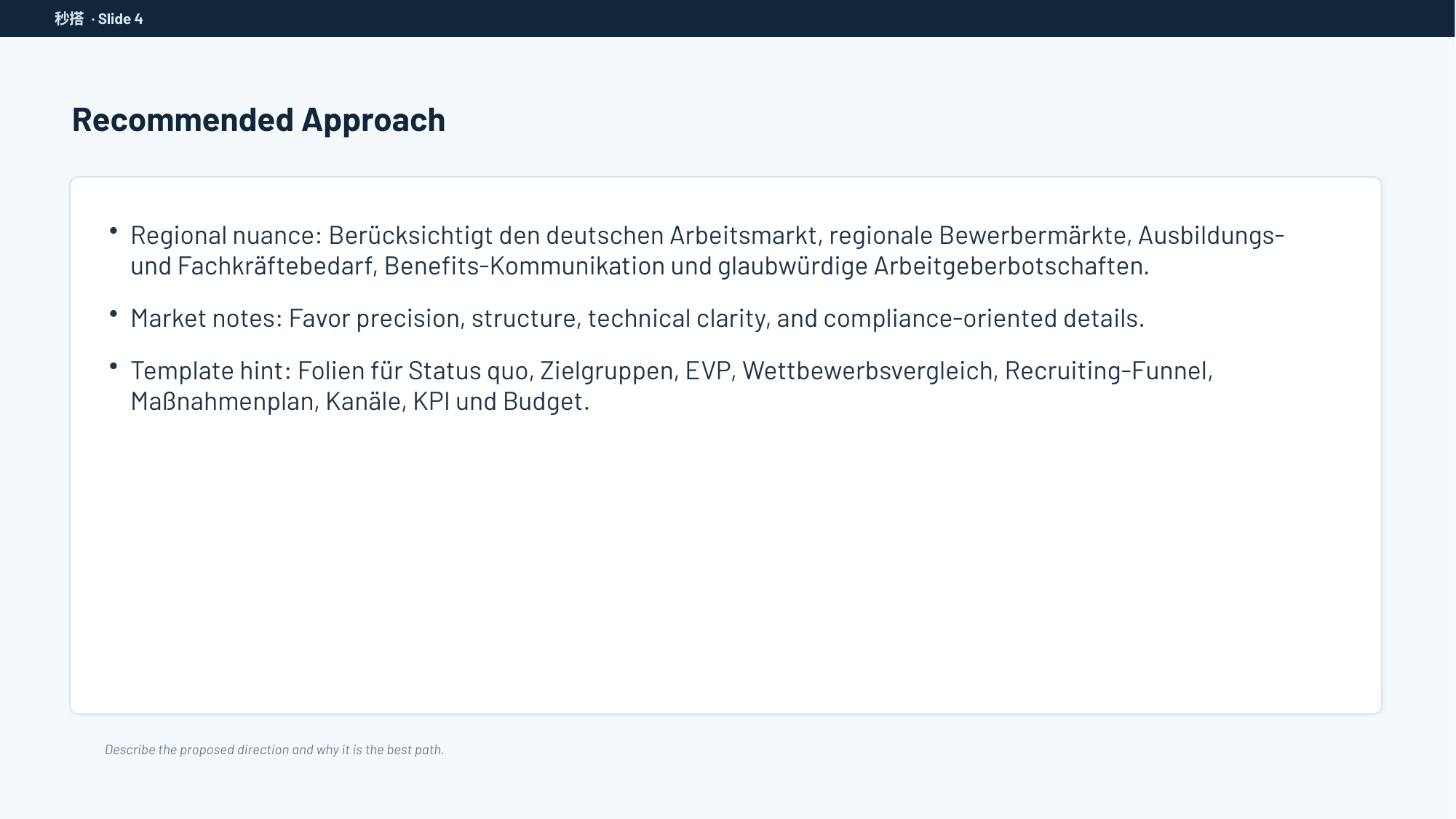

秒搭 · Slide 4
Recommended Approach

Regional nuance: Berücksichtigt den deutschen Arbeitsmarkt, regionale Bewerbermärkte, Ausbildungs- und Fachkräftebedarf, Benefits-Kommunikation und glaubwürdige Arbeitgeberbotschaften.
Market notes: Favor precision, structure, technical clarity, and compliance-oriented details.
Template hint: Folien für Status quo, Zielgruppen, EVP, Wettbewerbsvergleich, Recruiting-Funnel, Maßnahmenplan, Kanäle, KPI und Budget.
Describe the proposed direction and why it is the best path.